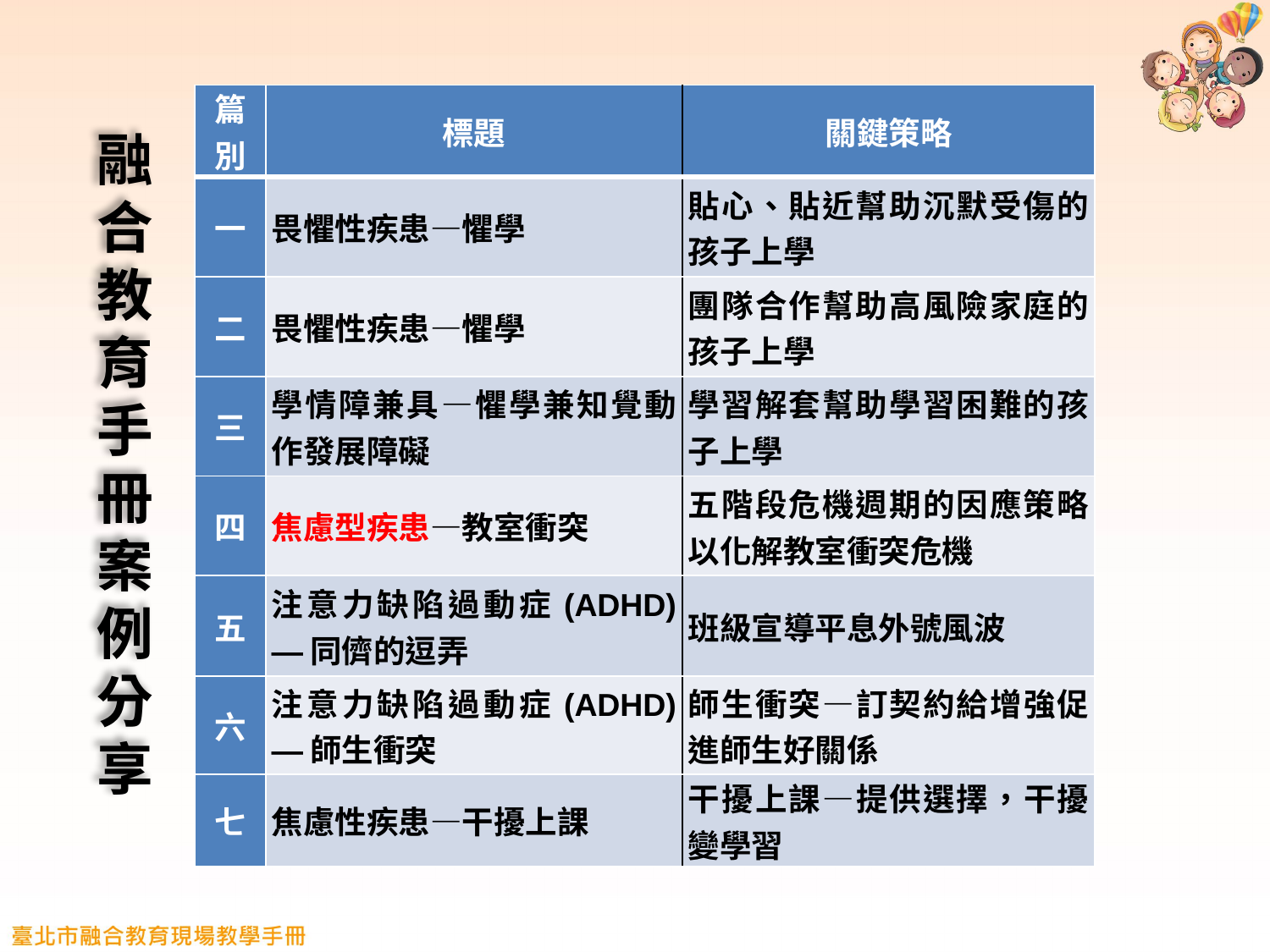

| 篇別 | 標題 | 關鍵策略 |
| --- | --- | --- |
| 一 | 畏懼性疾患—懼學 | 貼心、貼近幫助沉默受傷的孩子上學 |
| 二 | 畏懼性疾患—懼學 | 團隊合作幫助高風險家庭的孩子上學 |
| 三 | 學情障兼具—懼學兼知覺動作發展障礙 | 學習解套幫助學習困難的孩子上學 |
| 四 | 焦慮型疾患—教室衝突 | 五階段危機週期的因應策略以化解教室衝突危機 |
| 五 | 注意力缺陷過動症(ADHD)—同儕的逗弄 | 班級宣導平息外號風波 |
| 六 | 注意力缺陷過動症(ADHD)—師生衝突 | 師生衝突—訂契約給增強促進師生好關係 |
| 七 | 焦慮性疾患—干擾上課 | 干擾上課—提供選擇，干擾變學習 |
融合教育手冊案例分享